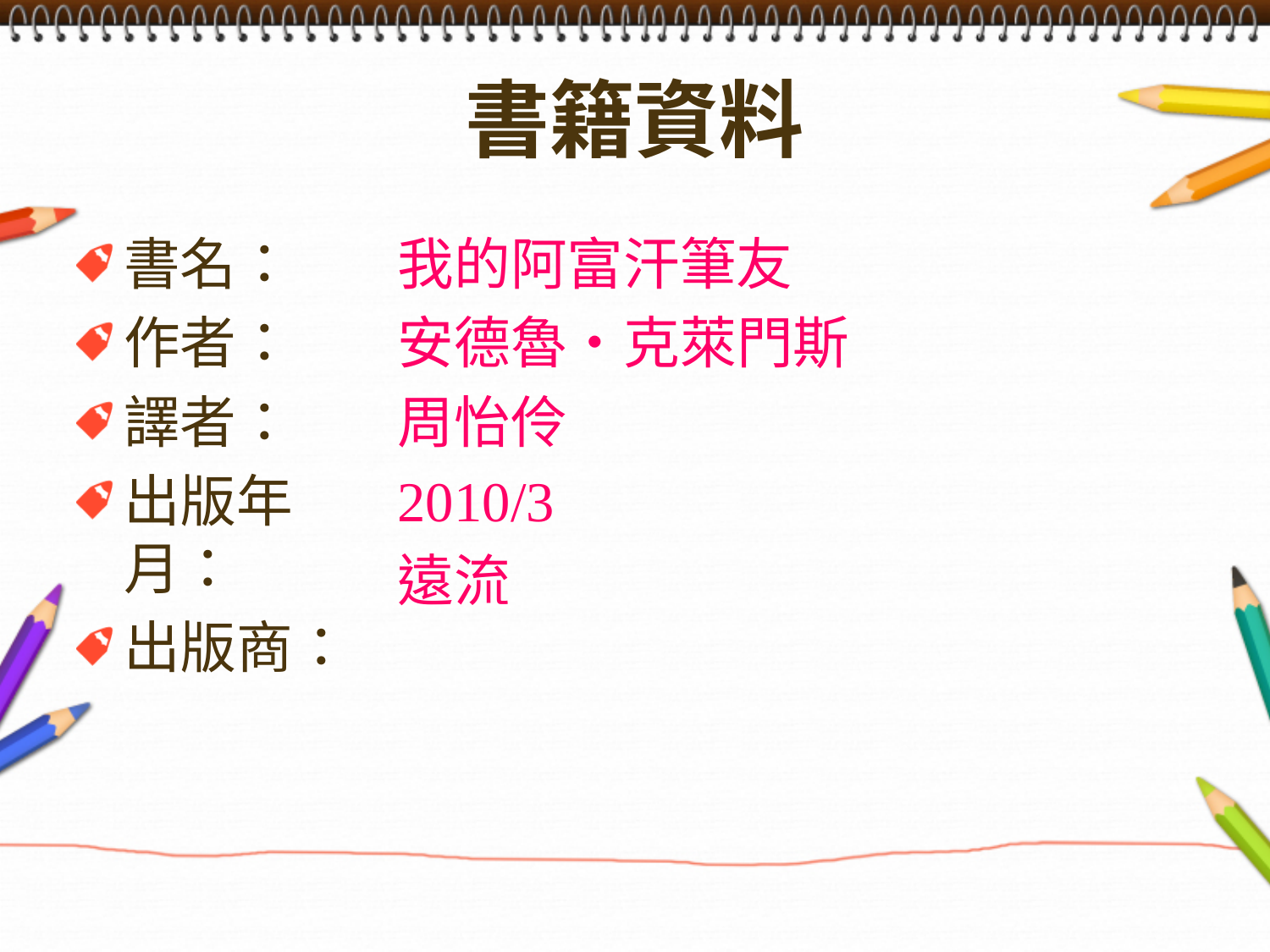

# 書籍資料
書名：
作者：
譯者：
出版年月：
出版商：
我的阿富汗筆友
安德魯‧克萊門斯
周怡伶
2010/3
遠流